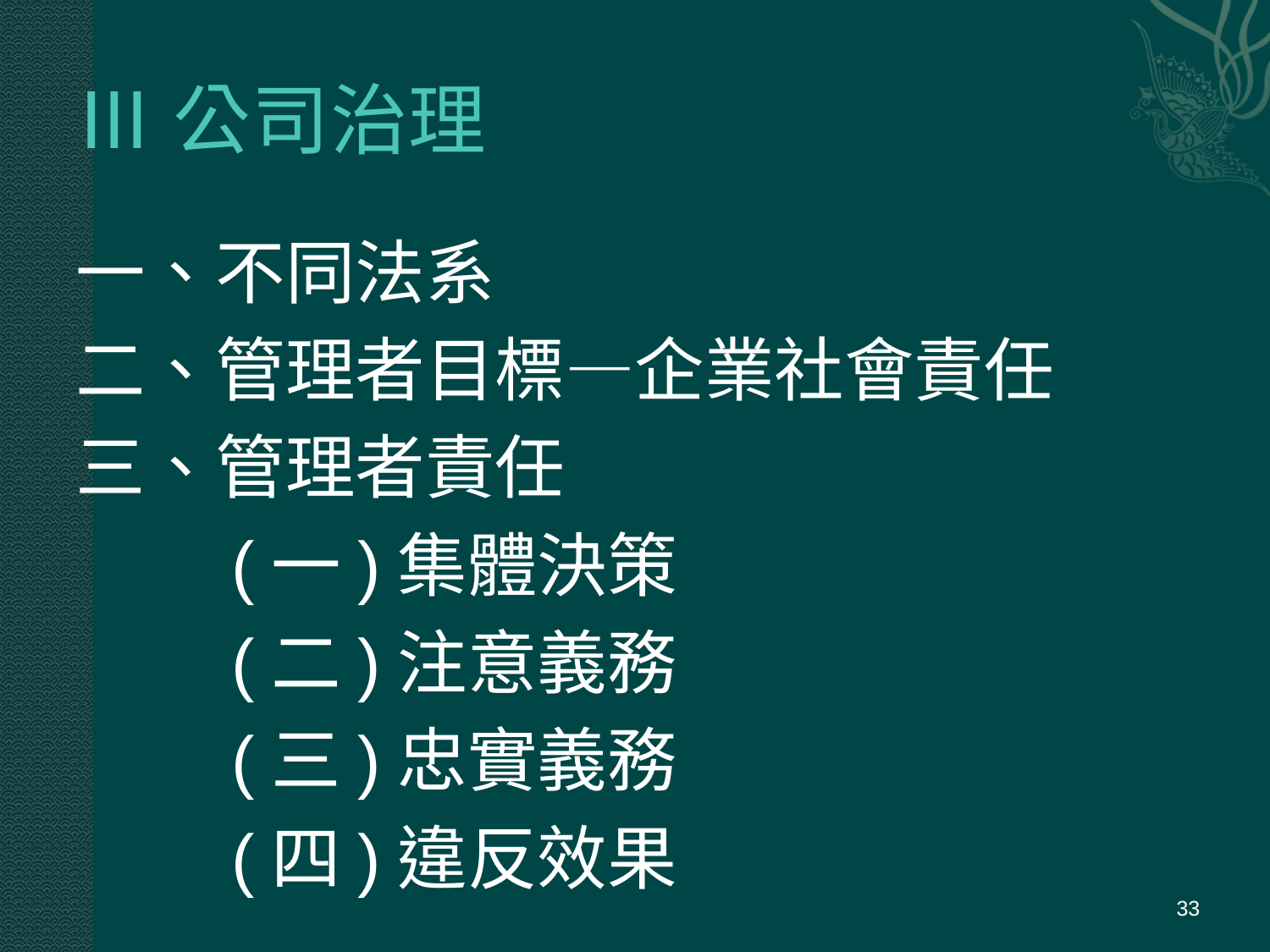

# Ⅲ公司治理
一、不同法系
二、管理者目標—企業社會責任
三、管理者責任
        (一)集體決策
        (二)注意義務
        (三)忠實義務
        (四)違反效果

33